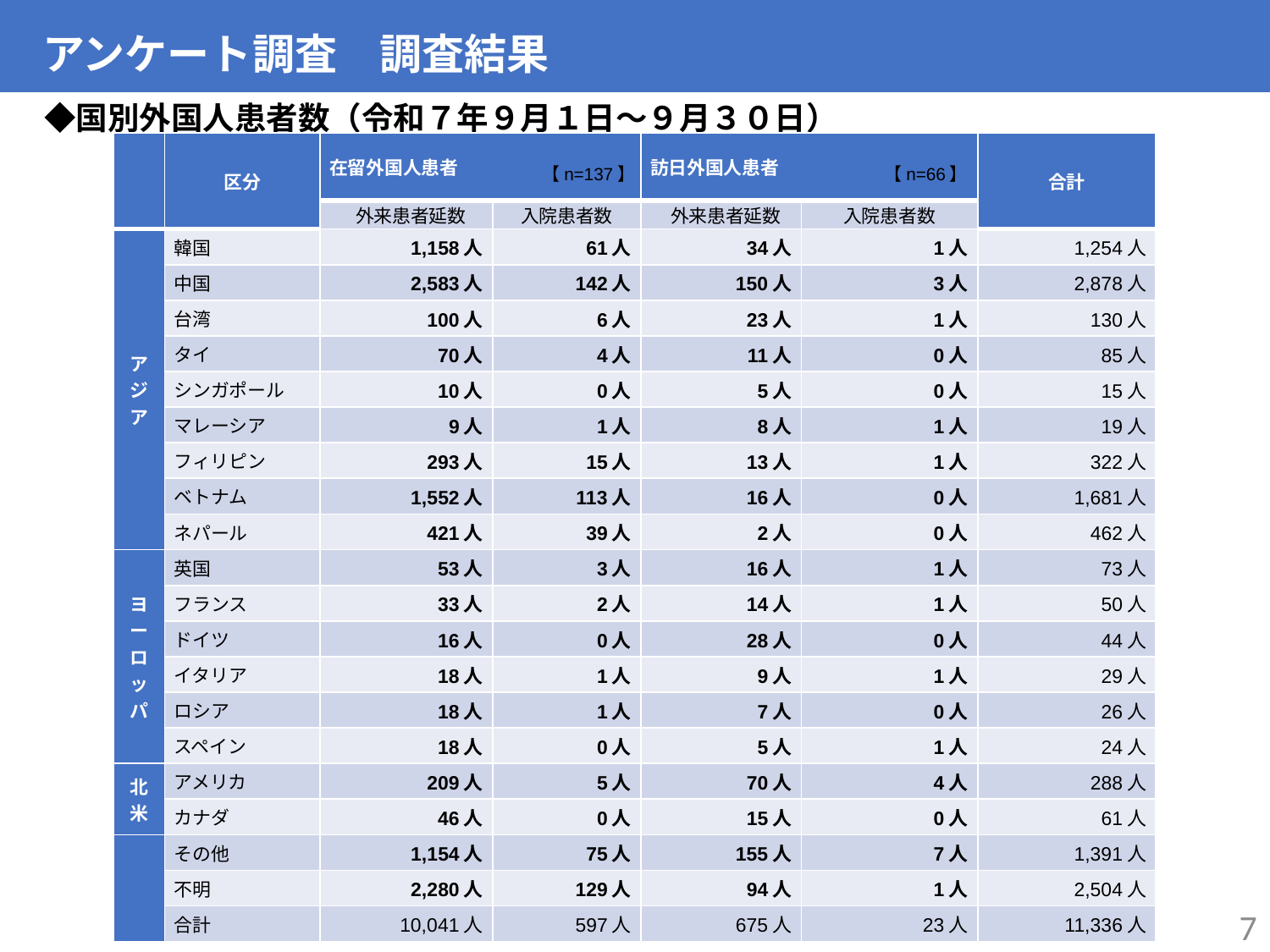

アンケート調査　調査結果
　◆国別外国人患者数（令和７年９月１日～９月３０日）
|  | 区分 | 在留外国人患者 |  | 訪日外国人患者 |  | 合計 |
| --- | --- | --- | --- | --- | --- | --- |
|  |  | 外来患者延数 | 入院患者数 | 外来患者延数 | 入院患者数 |  |
| アジア | 韓国 | 1,158人 | 61人 | 34人 | 1人 | 1,254人 |
|  | 中国 | 2,583人 | 142人 | 150人 | 3人 | 2,878人 |
|  | 台湾 | 100人 | 6人 | 23人 | 1人 | 130人 |
|  | タイ | 70人 | 4人 | 11人 | 0人 | 85人 |
|  | シンガポール | 10人 | 0人 | 5人 | 0人 | 15人 |
|  | マレーシア | 9人 | 1人 | 8人 | 1人 | 19人 |
|  | フィリピン | 293人 | 15人 | 13人 | 1人 | 322人 |
|  | ベトナム | 1,552人 | 113人 | 16人 | 0人 | 1,681人 |
|  | ネパール | 421人 | 39人 | 2人 | 0人 | 462人 |
| ヨーロッパ | 英国 | 53人 | 3人 | 16人 | 1人 | 73人 |
|  | フランス | 33人 | 2人 | 14人 | 1人 | 50人 |
|  | ドイツ | 16人 | 0人 | 28人 | 0人 | 44人 |
|  | イタリア | 18人 | 1人 | 9人 | 1人 | 29人 |
|  | ロシア | 18人 | 1人 | 7人 | 0人 | 26人 |
|  | スペイン | 18人 | 0人 | 5人 | 1人 | 24人 |
| 北米 | アメリカ | 209人 | 5人 | 70人 | 4人 | 288人 |
|  | カナダ | 46人 | 0人 | 15人 | 0人 | 61人 |
|  | その他 | 1,154人 | 75人 | 155人 | 7人 | 1,391人 |
|  | 不明 | 2,280人 | 129人 | 94人 | 1人 | 2,504人 |
|  | 合計 | 10,041人 | 597人 | 675人 | 23人 | 11,336人 |
【n=137】

【n=66】

7